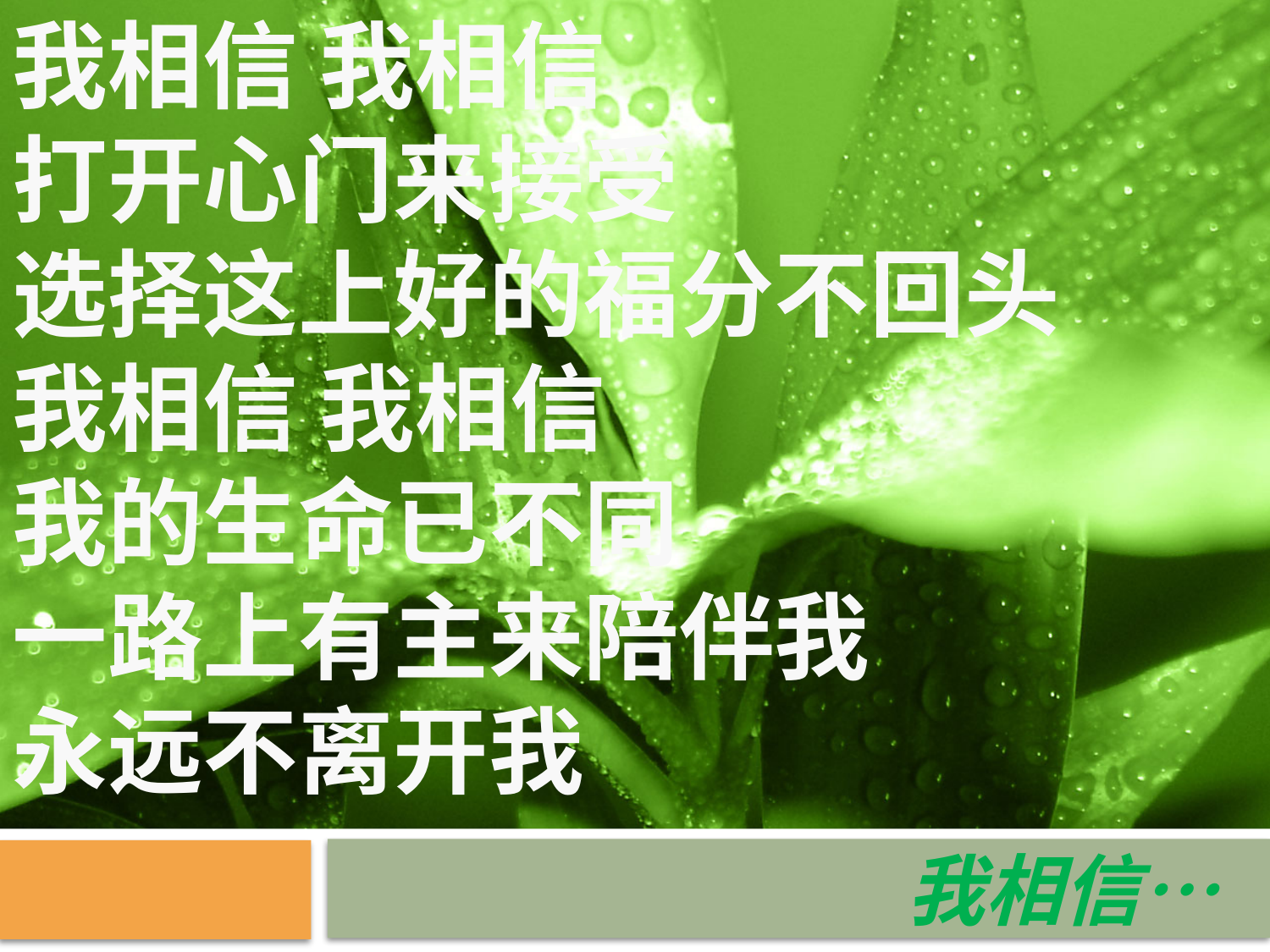

我相信 我相信
打开心门来接受
选择这上好的福分不回头
我相信 我相信
我的生命已不同
一路上有主来陪伴我
永远不离开我
我相信…